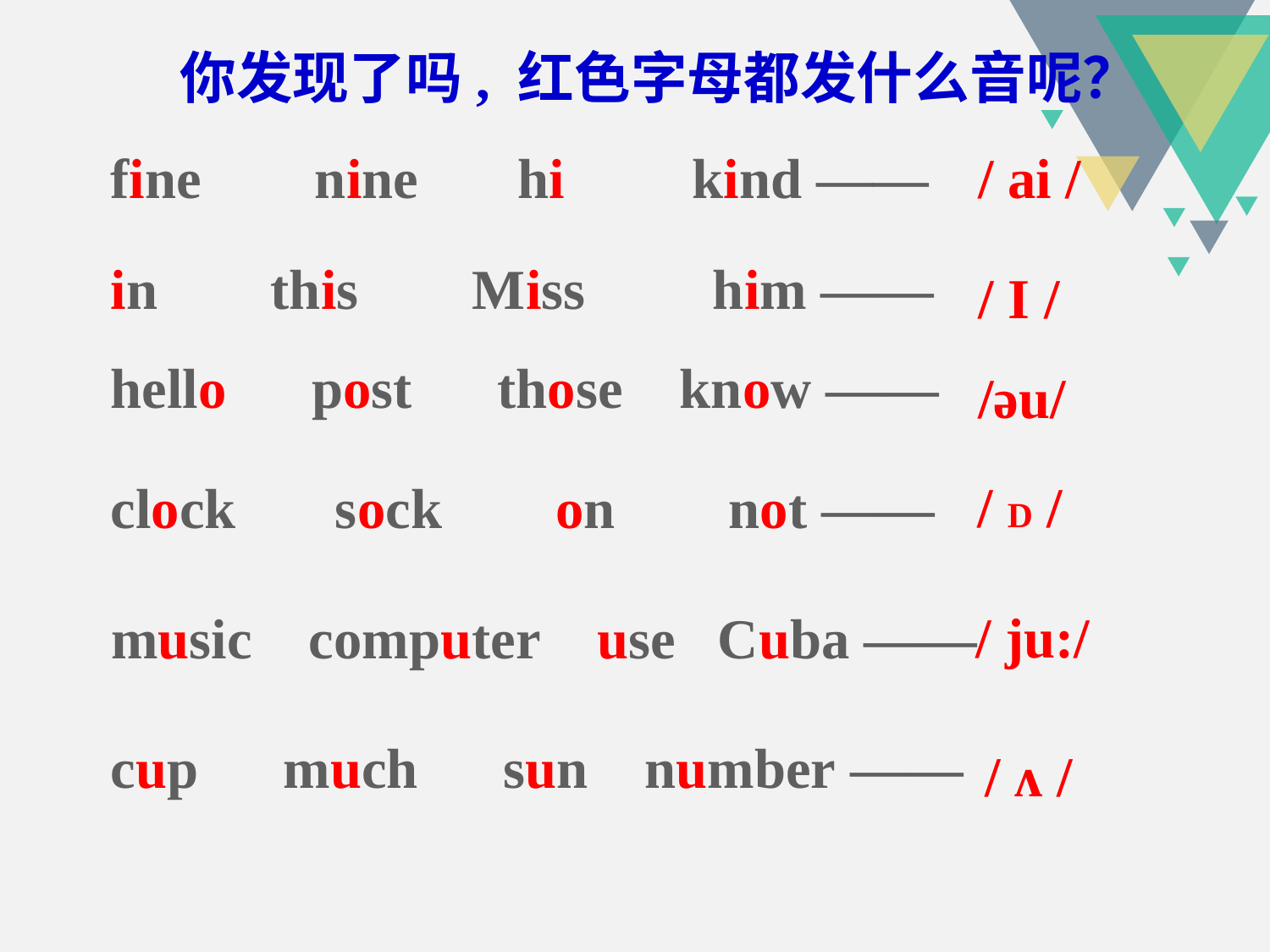

你发现了吗, 红色字母都发什么音呢？
fine        nine       hi         kind ——
/ ai /
in        this        Miss         him ——
/ I /
hello      post      those    know ——
/əu/
/ D /
clock       sock        on        not ——
/ ju:/
music    computer    use   Cuba ——
cup      much      sun    number ——
/ ʌ /